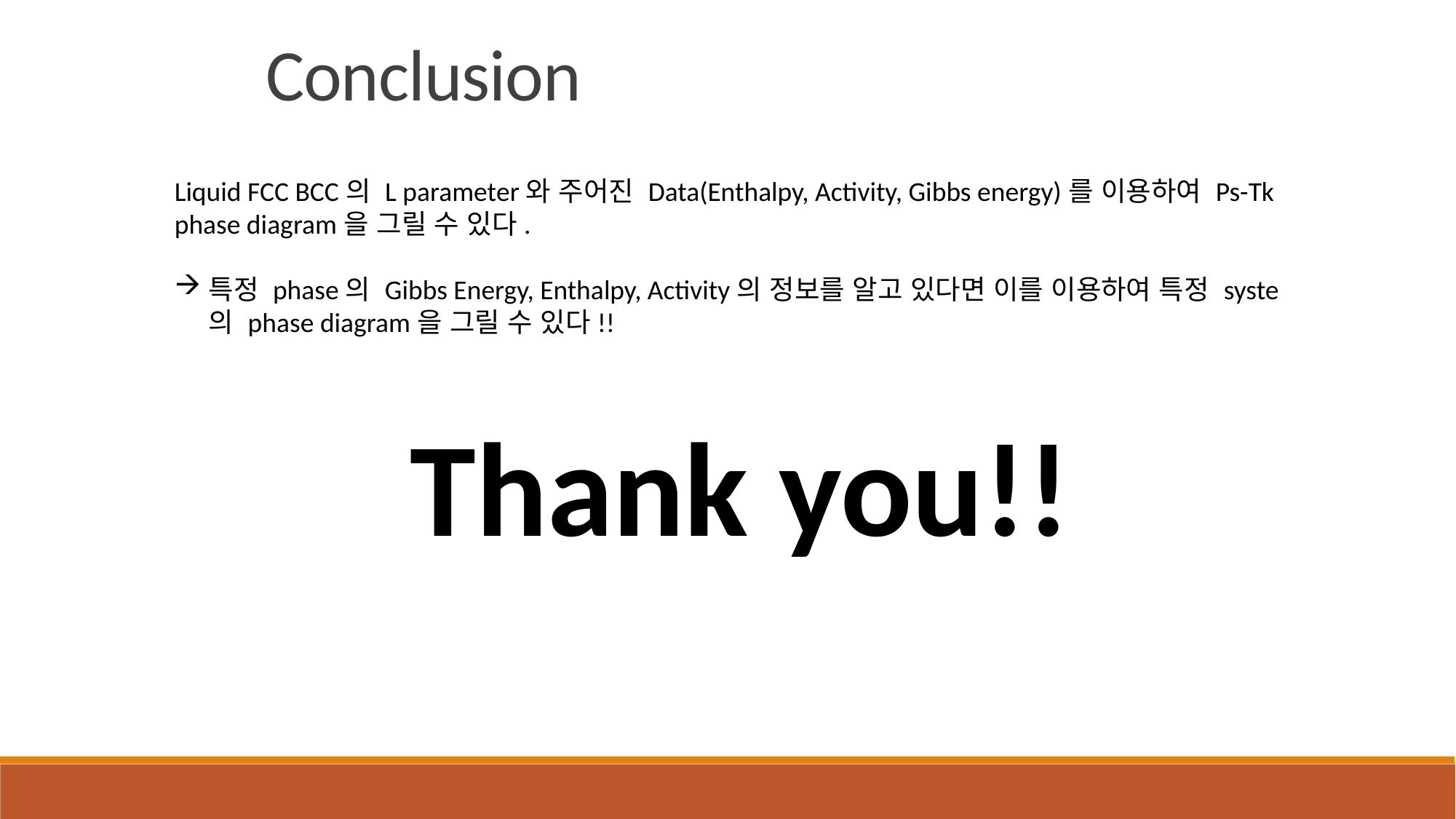

Conclusion
Liquid FCC BCC의 L parameter와 주어진 Data(Enthalpy, Activity, Gibbs energy)를 이용하여 Ps-Tk phase diagram을 그릴 수 있다.

특정 phase의 Gibbs Energy, Enthalpy, Activity의 정보를 알고 있다면 이를 이용하여 특정 syste의 phase diagram을 그릴 수 있다!!

Thank you!!